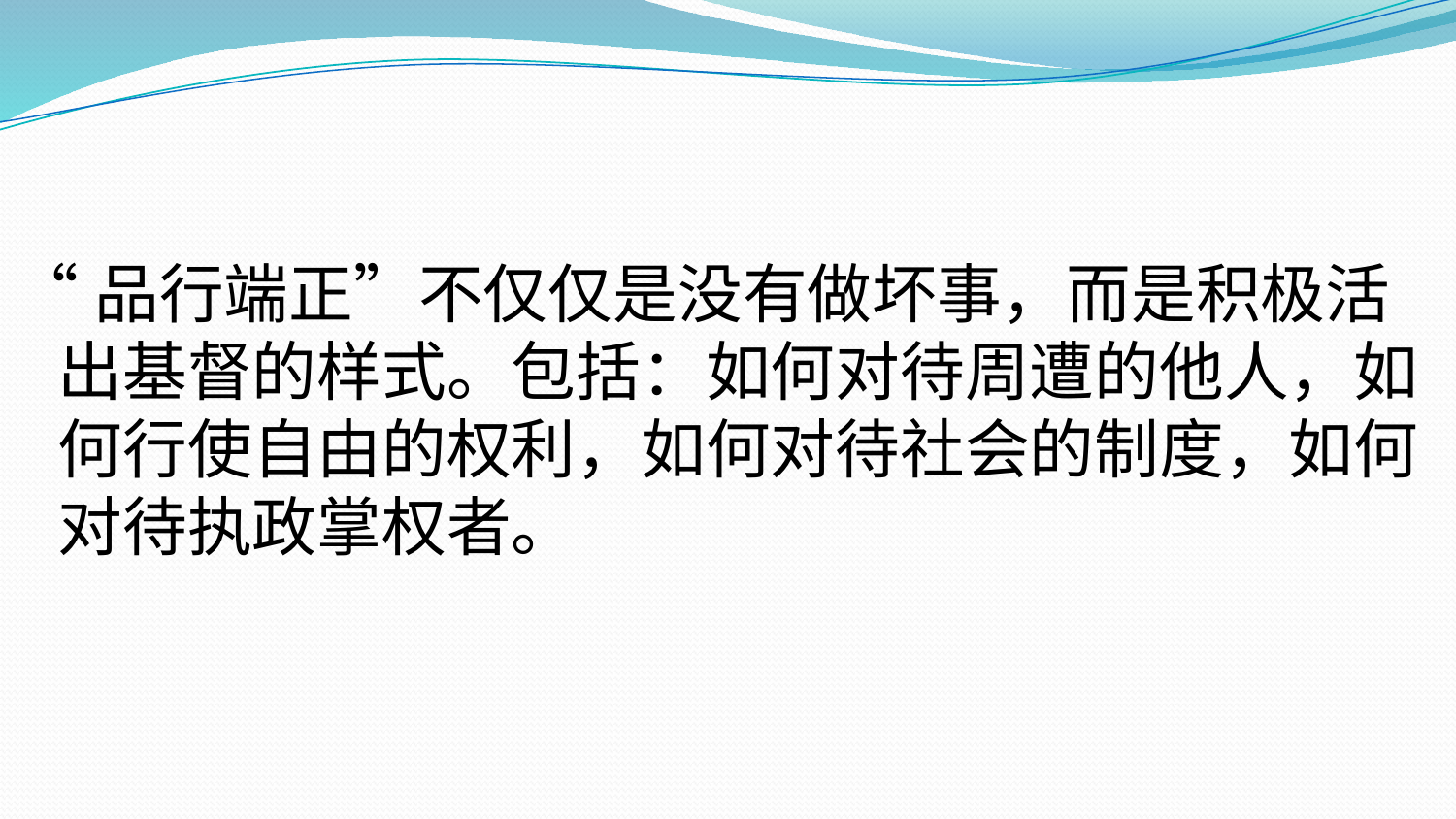

“品行端正”不仅仅是没有做坏事，而是积极活出基督的样式。包括：如何对待周遭的他人，如何行使自由的权利，如何对待社会的制度，如何对待执政掌权者。